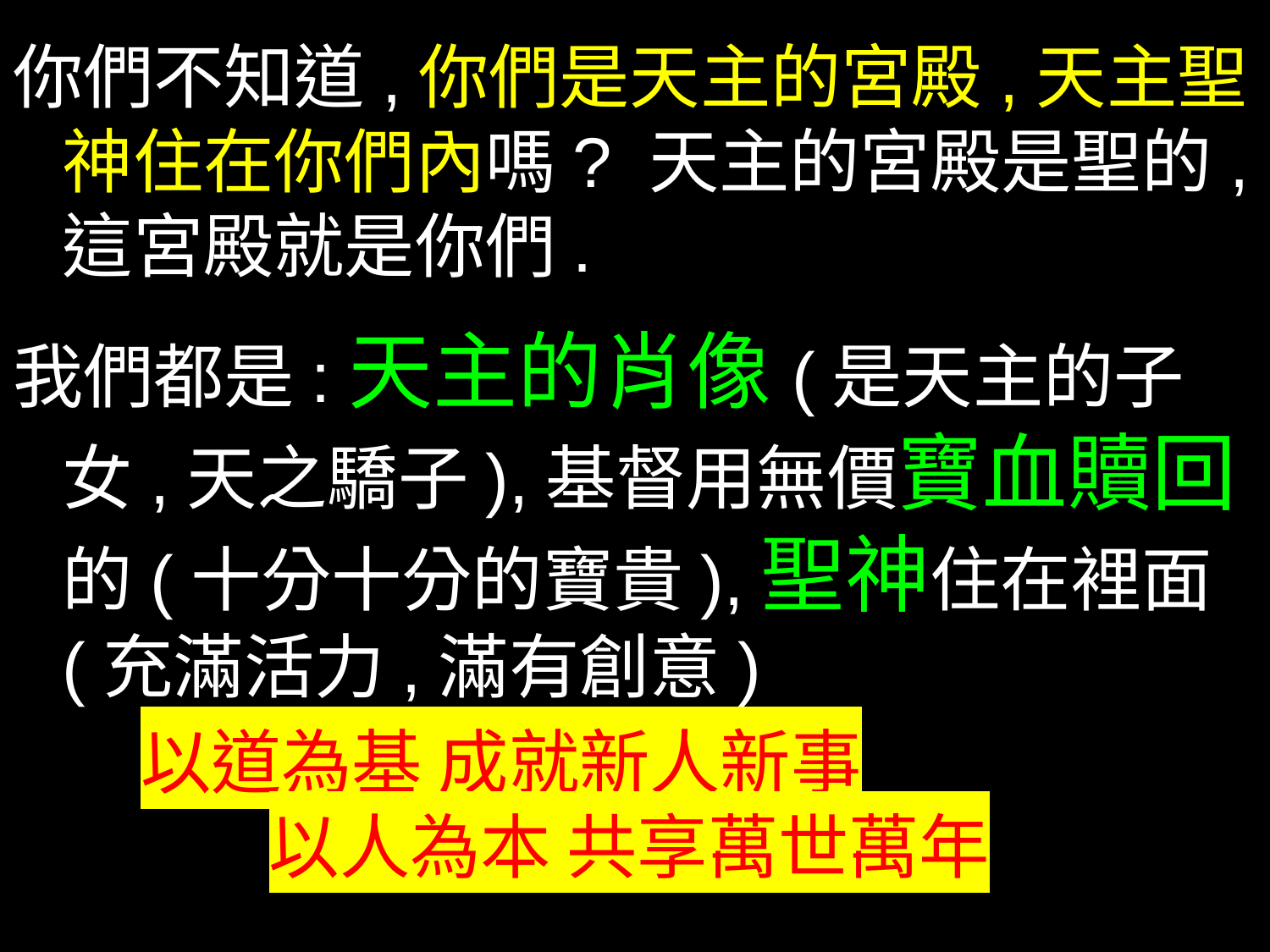

你們不知道,你們是天主的宮殿,天主聖神住在你們內嗎? 天主的宮殿是聖的,這宮殿就是你們.
我們都是:天主的肖像(是天主的子女,天之驕子),基督用無價寶血贖回的(十分十分的寶貴),聖神住在裡面(充滿活力,滿有創意)
       以道為基 成就新人新事
             以人為本 共享萬世萬年